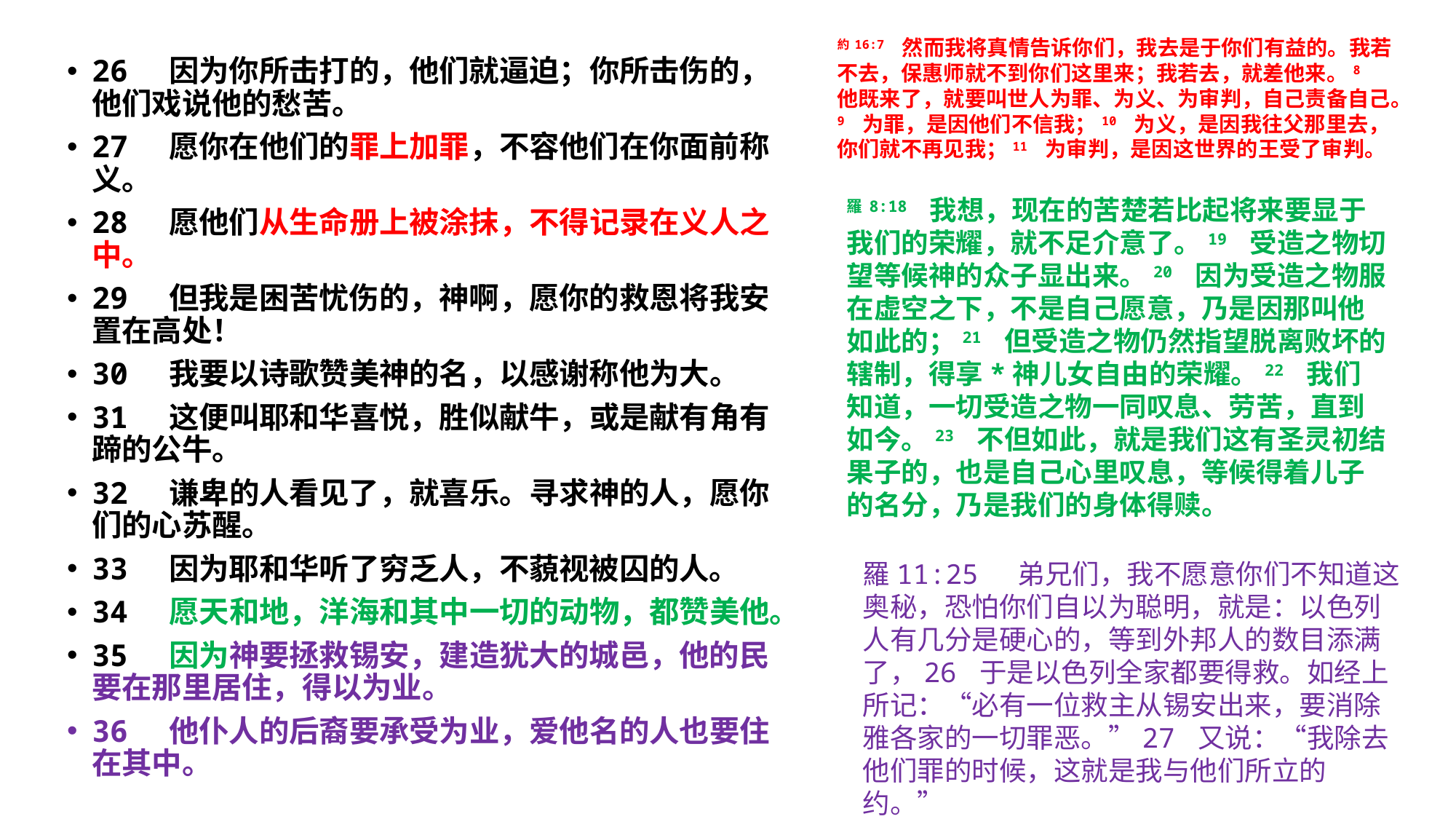

約16:7 然而我将真情告诉你们，我去是于你们有益的。我若不去，保惠师就不到你们这里来；我若去，就差他来。8 他既来了，就要叫世人为罪、为义、为审判，自己责备自己。9 为罪，是因他们不信我；10 为义，是因我往父那里去，你们就不再见我；11 为审判，是因这世界的王受了审判。
26  因为你所击打的，他们就逼迫；你所击伤的，他们戏说他的愁苦。
27  愿你在他们的罪上加罪，不容他们在你面前称义。
28  愿他们从生命册上被涂抹，不得记录在义人之中。
29  但我是困苦忧伤的，神啊，愿你的救恩将我安置在高处！
30  我要以诗歌赞美神的名，以感谢称他为大。
31  这便叫耶和华喜悦，胜似献牛，或是献有角有蹄的公牛。
32  谦卑的人看见了，就喜乐。寻求神的人，愿你们的心苏醒。
33  因为耶和华听了穷乏人，不藐视被囚的人。
34  愿天和地，洋海和其中一切的动物，都赞美他。
35  因为神要拯救锡安，建造犹大的城邑，他的民要在那里居住，得以为业。
36  他仆人的后裔要承受为业，爱他名的人也要住在其中。
羅8:18 我想，现在的苦楚若比起将来要显于我们的荣耀，就不足介意了。19 受造之物切望等候神的众子显出来。20 因为受造之物服在虚空之下，不是自己愿意，乃是因那叫他如此的；21 但受造之物仍然指望脱离败坏的辖制，得享*神儿女自由的荣耀。22 我们知道，一切受造之物一同叹息、劳苦，直到如今。23 不但如此，就是我们这有圣灵初结果子的，也是自己心里叹息，等候得着儿子的名分，乃是我们的身体得赎。
羅11:25  弟兄们，我不愿意你们不知道这奥秘，恐怕你们自以为聪明，就是：以色列人有几分是硬心的，等到外邦人的数目添满了，26 于是以色列全家都要得救。如经上所记：“必有一位救主从锡安出来，要消除雅各家的一切罪恶。”27 又说：“我除去他们罪的时候，这就是我与他们所立的约。”